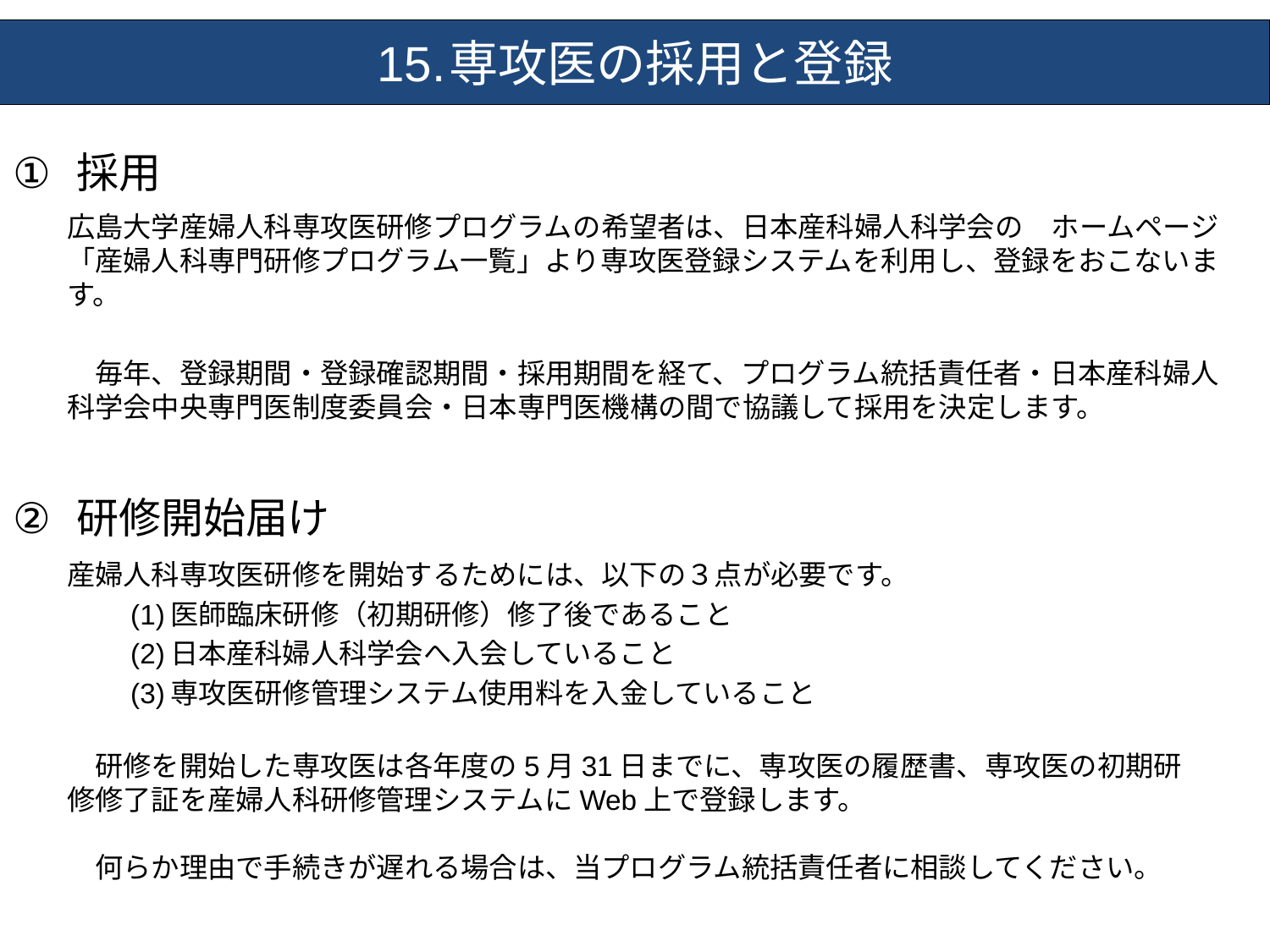

専攻医の採用と登録
採用
広島大学産婦人科専攻医研修プログラムの希望者は、日本産科婦人科学会の　ホームページ「産婦人科専門研修プログラム一覧」より専攻医登録システムを利用し、登録をおこないます。

　毎年、登録期間・登録確認期間・採用期間を経て、プログラム統括責任者・日本産科婦人科学会中央専門医制度委員会・日本専門医機構の間で協議して採用を決定します。
研修開始届け
産婦人科専攻医研修を開始するためには、以下の３点が必要です。
医師臨床研修（初期研修）修了後であること
日本産科婦人科学会へ入会していること
専攻医研修管理システム使用料を入金していること

　研修を開始した専攻医は各年度の5月31日までに、専攻医の履歴書、専攻医の初期研修修了証を産婦人科研修管理システムにWeb上で登録します。

　何らか理由で手続きが遅れる場合は、当プログラム統括責任者に相談してください。